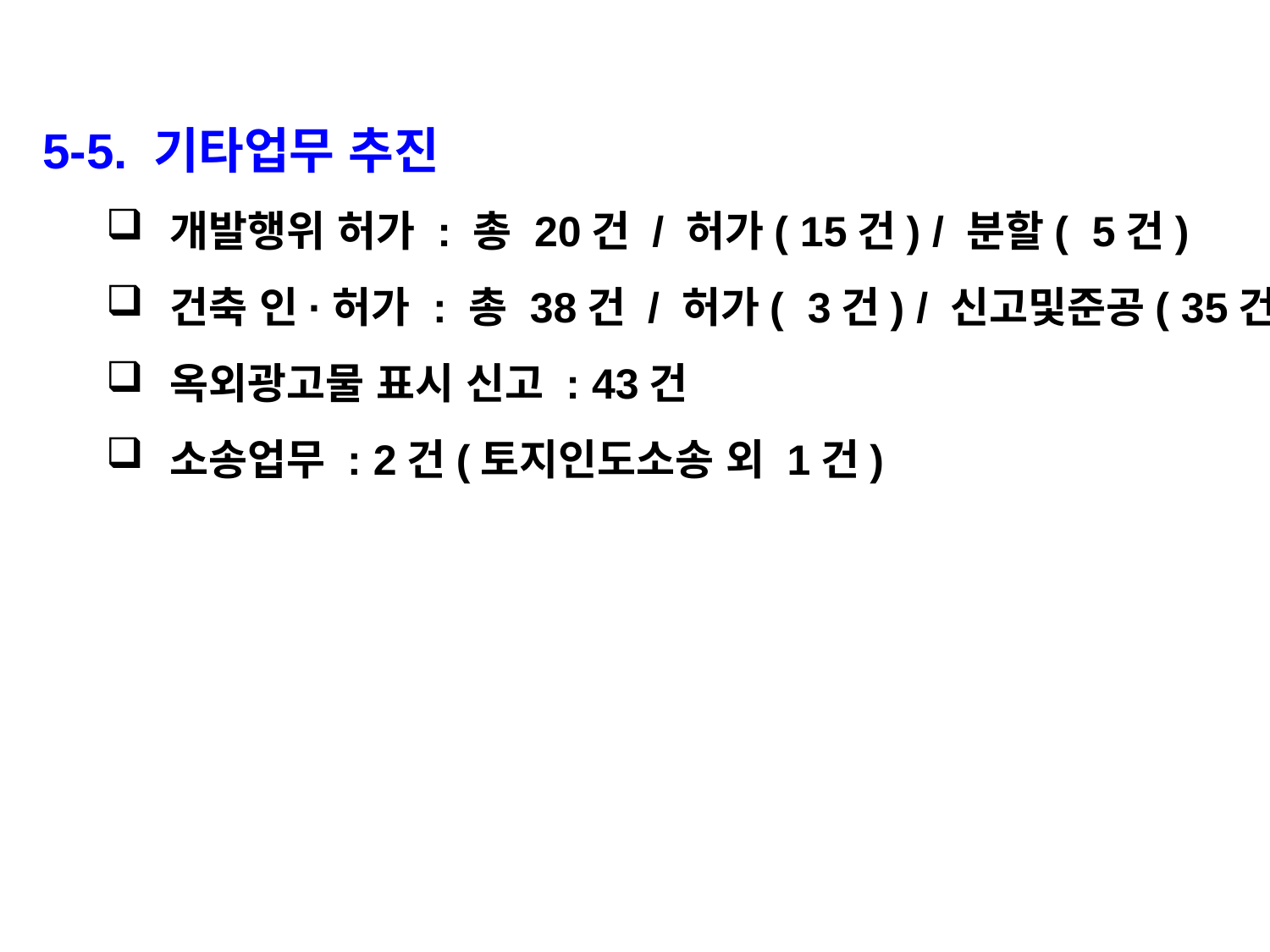

5-5. 기타업무 추진
개발행위 허가 : 총 20건 / 허가( 15건) / 분할(  5건)
건축 인·허가 : 총 38건 / 허가(  3건) / 신고및준공( 35건)
옥외광고물 표시 신고 : 43건
소송업무 : 2건(토지인도소송 외 1건)